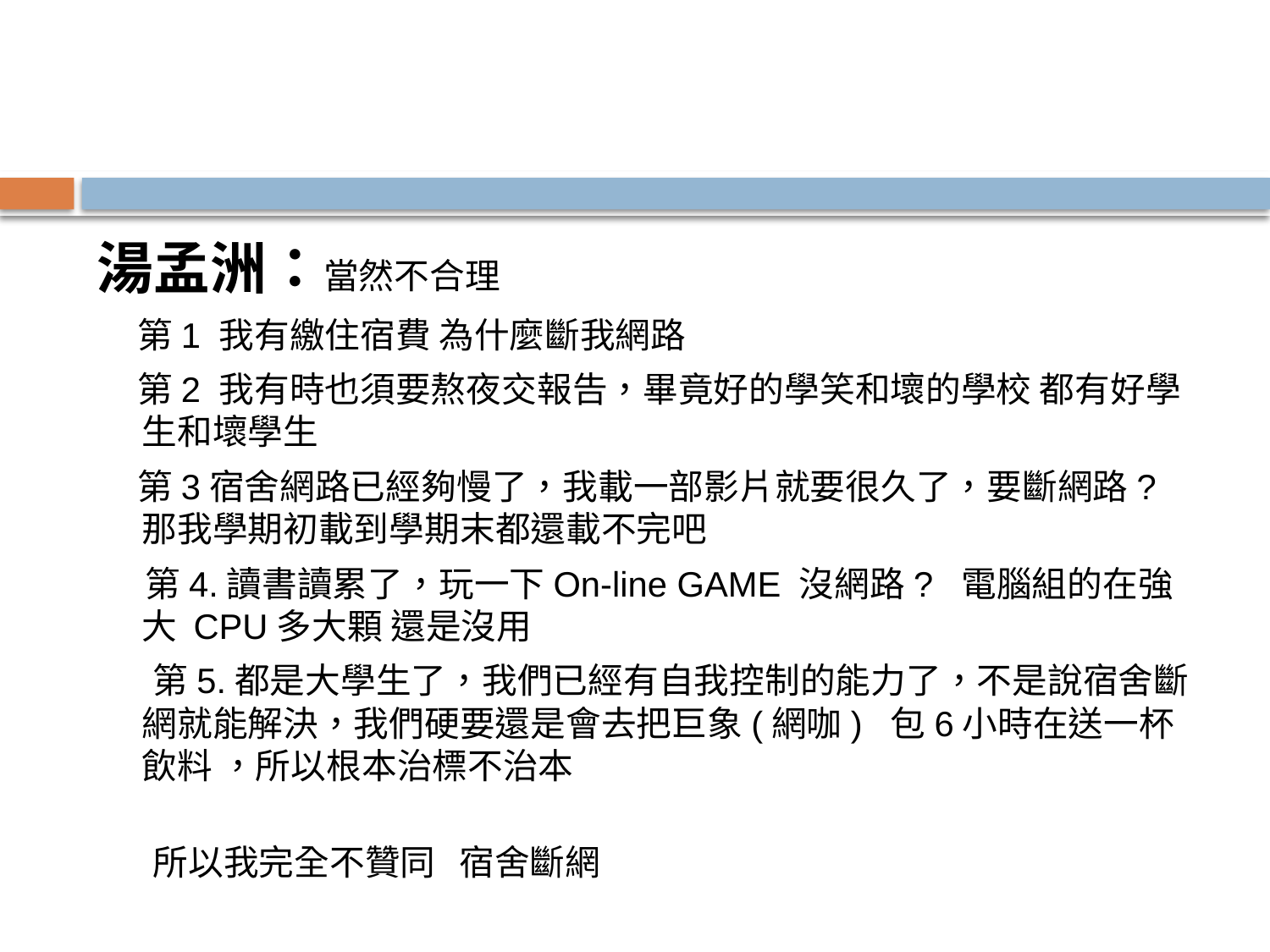

#
湯孟洲：當然不合理
    第1 我有繳住宿費 為什麼斷我網路
    第2 我有時也須要熬夜交報告，畢竟好的學笑和壞的學校 都有好學生和壞學生
    第3宿舍網路已經夠慢了，我載一部影片就要很久了，要斷網路? 那我學期初載到學期末都還載不完吧
     第4.讀書讀累了，玩一下On-line GAME 沒網路?  電腦組的在強大 CPU多大顆 還是沒用
      第5.都是大學生了，我們已經有自我控制的能力了，不是說宿舍斷網就能解決，我們硬要還是會去把巨象(網咖)  包6小時在送一杯飲料 ，所以根本治標不治本
      所以我完全不贊同   宿舍斷網